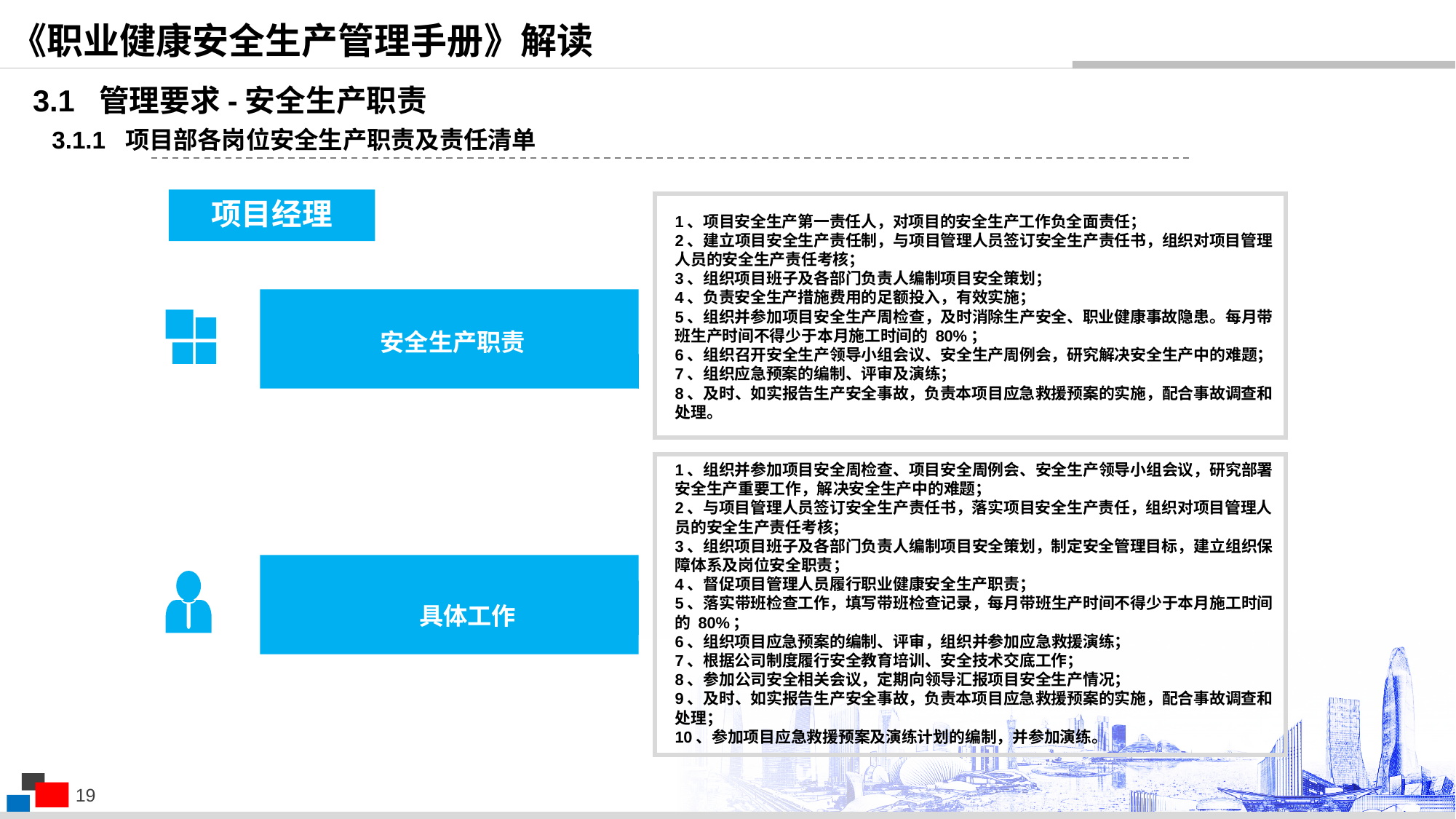

《职业健康安全生产管理手册》解读

3.1  管理要求-安全生产职责
3.1.1  项目部各岗位安全生产职责及责任清单
项目经理

1、项目安全生产第一责任人，对项目的安全生产工作负全面责任；
2、建立项目安全生产责任制，与项目管理人员签订安全生产责任书，组织对项目管理人员的安全生产责任考核；
3、组织项目班子及各部门负责人编制项目安全策划；
4、负责安全生产措施费用的足额投入，有效实施；
5、组织并参加项目安全生产周检查，及时消除生产安全、职业健康事故隐患。每月带班生产时间不得少于本月施工时间的 80%；
6、组织召开安全生产领导小组会议、安全生产周例会，研究解决安全生产中的难题；
7、组织应急预案的编制、评审及演练；
8、及时、如实报告生产安全事故，负责本项目应急救援预案的实施，配合事故调查和处理。

安全生产职责

1、组织并参加项目安全周检查、项目安全周例会、安全生产领导小组会议，研究部署安全生产重要工作，解决安全生产中的难题；
2、与项目管理人员签订安全生产责任书，落实项目安全生产责任，组织对项目管理人员的安全生产责任考核；
3、组织项目班子及各部门负责人编制项目安全策划，制定安全管理目标，建立组织保障体系及岗位安全职责；
4、督促项目管理人员履行职业健康安全生产职责；
5、落实带班检查工作，填写带班检查记录，每月带班生产时间不得少于本月施工时间的 80%；
6、组织项目应急预案的编制、评审，组织并参加应急救援演练；
7、根据公司制度履行安全教育培训、安全技术交底工作；
8、参加公司安全相关会议，定期向领导汇报项目安全生产情况；
9、及时、如实报告生产安全事故，负责本项目应急救援预案的实施，配合事故调查和处理；
10、参加项目应急救援预案及演练计划的编制，并参加演练。
具体工作